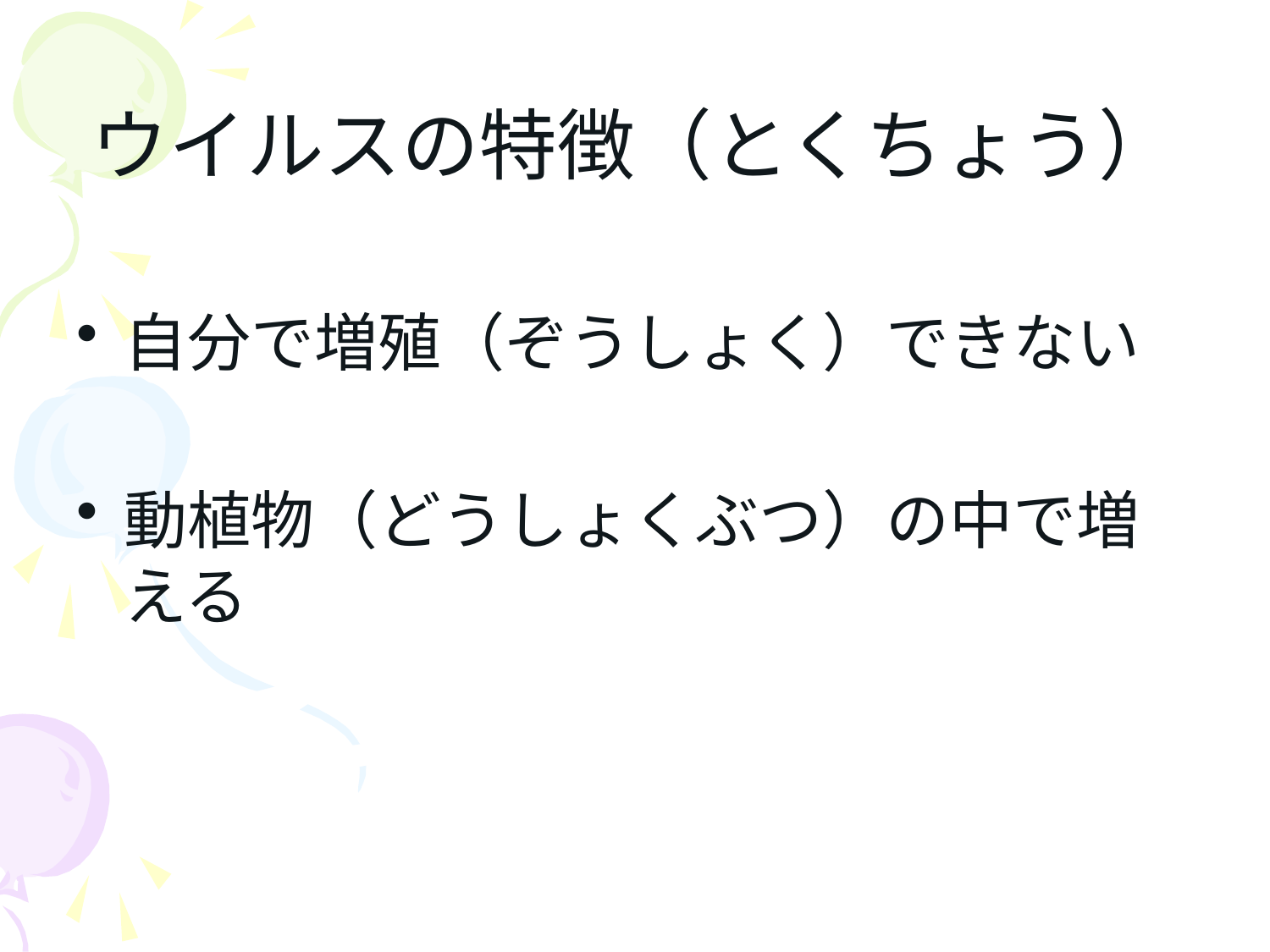

# ウイルスの特徴（とくちょう）
自分で増殖（ぞうしょく）できない

動植物（どうしょくぶつ）の中で増える